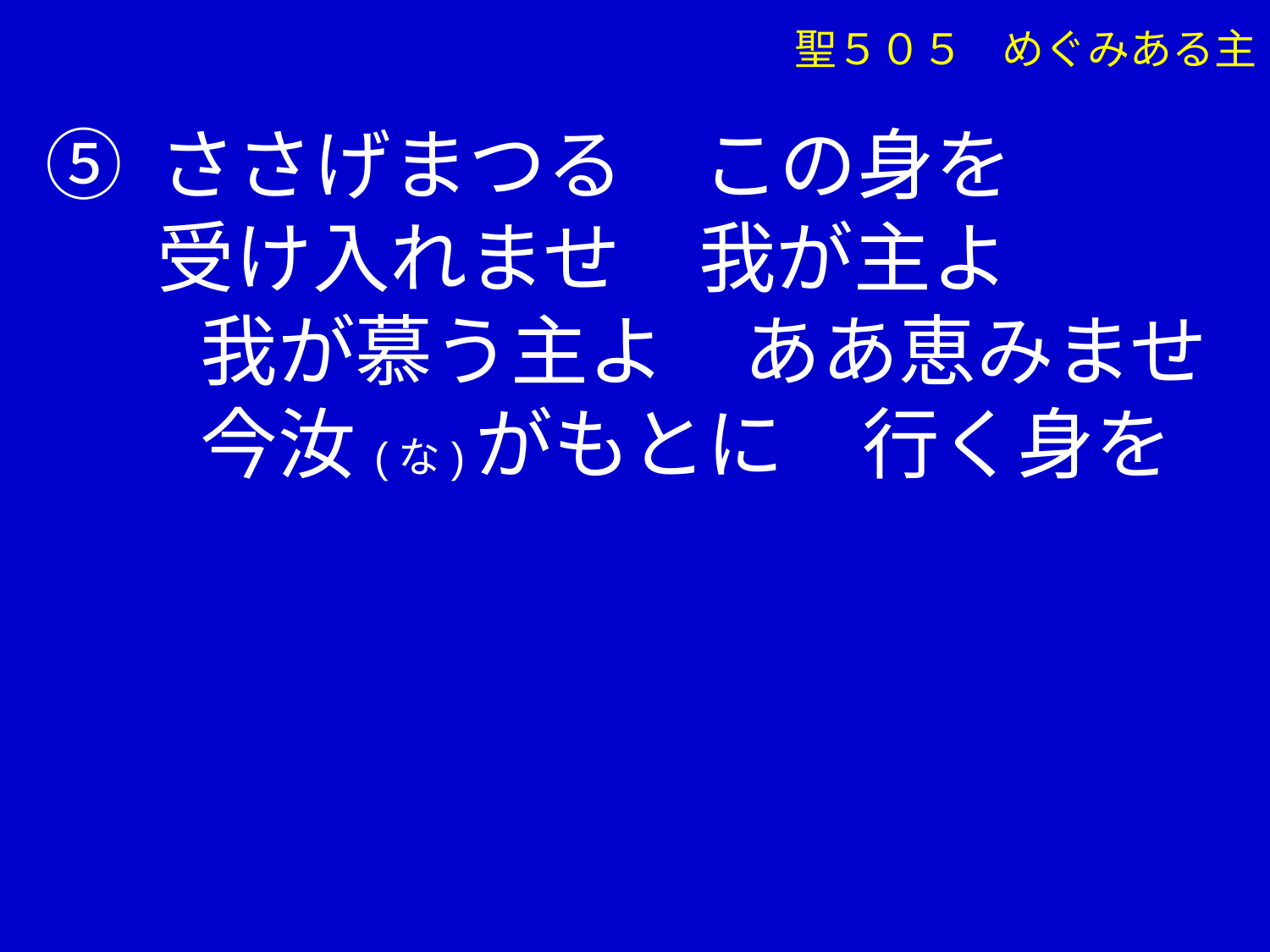

聖５０５    めぐみある主
⑤ ささげまつる　この身を
　  受け入れませ　我が主よ
　　我が慕う主よ　ああ恵みませ
　　今汝(な)がもとに　行く身を